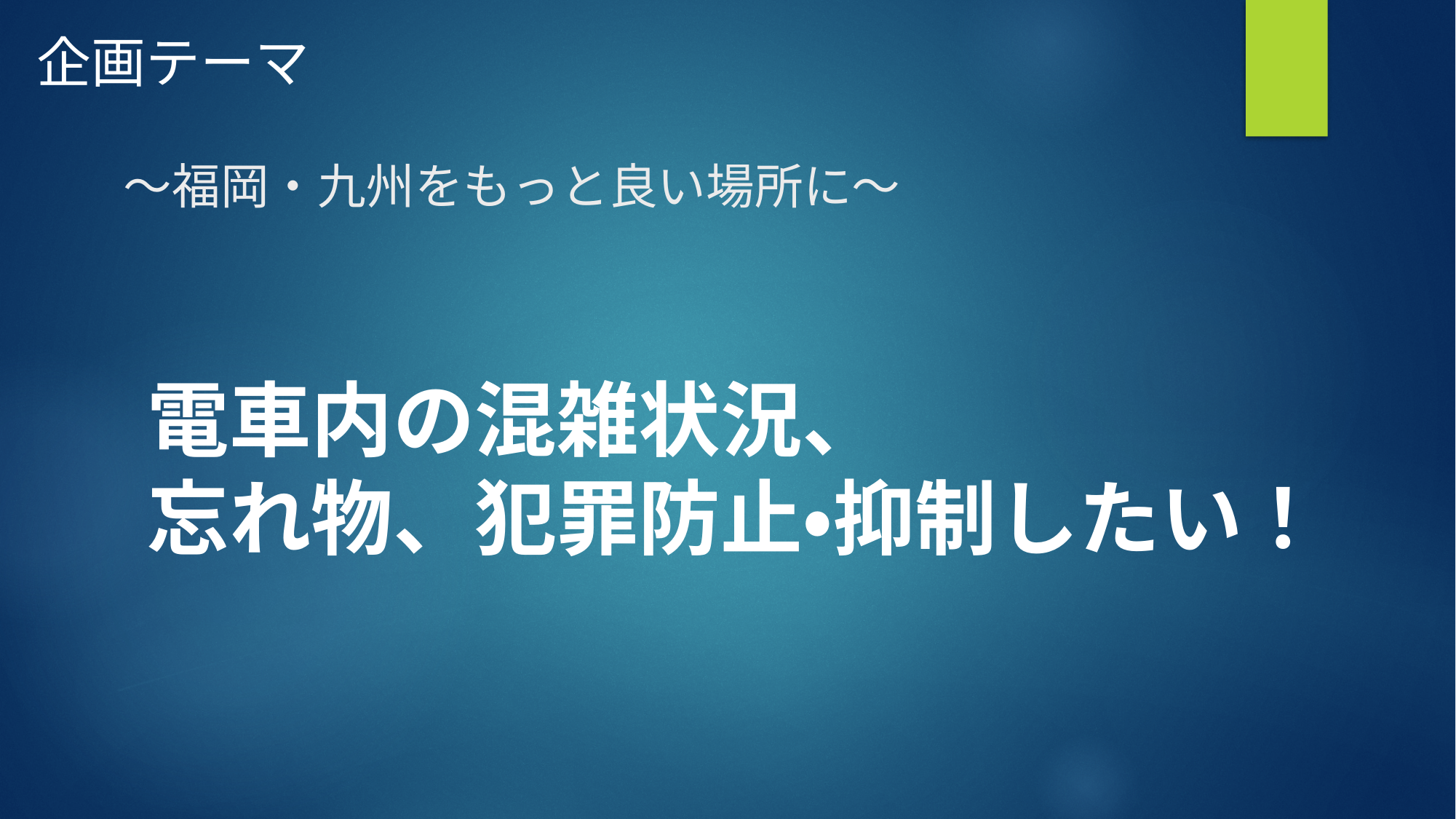

企画テーマ
# ～福岡・九州をもっと良い場所に～
電車内の混雑状況、
忘れ物、犯罪防止・抑制したい！